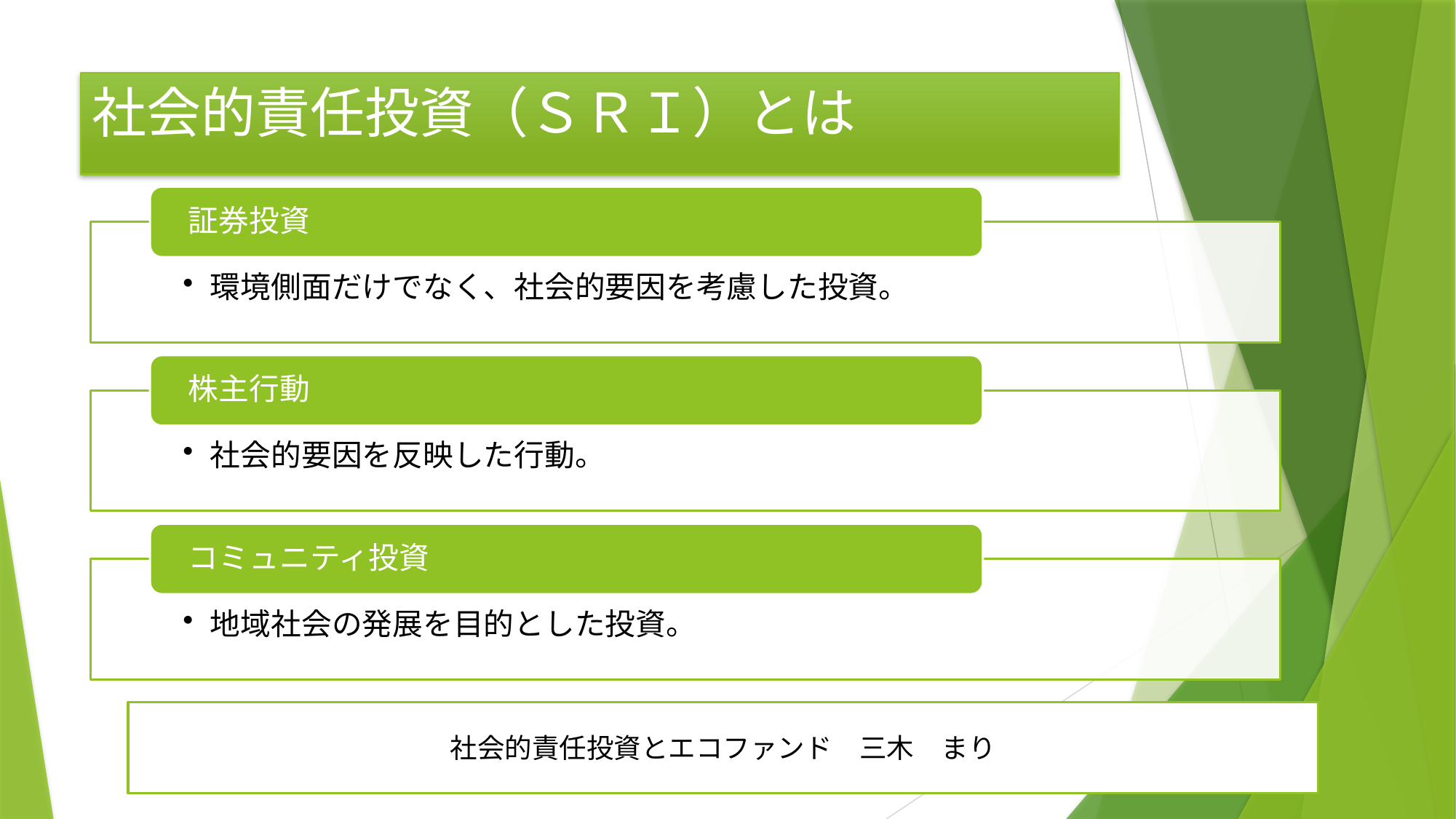

# 社会的責任投資（ＳＲＩ）とは
環境側面だけでなく、社会的要因を考慮した投資。
証券投資
社会的要因を反映した行動。
株主行動
地域社会の発展を目的とした投資。
コミュニティ投資
社会的責任投資とエコファンド　三木　まり